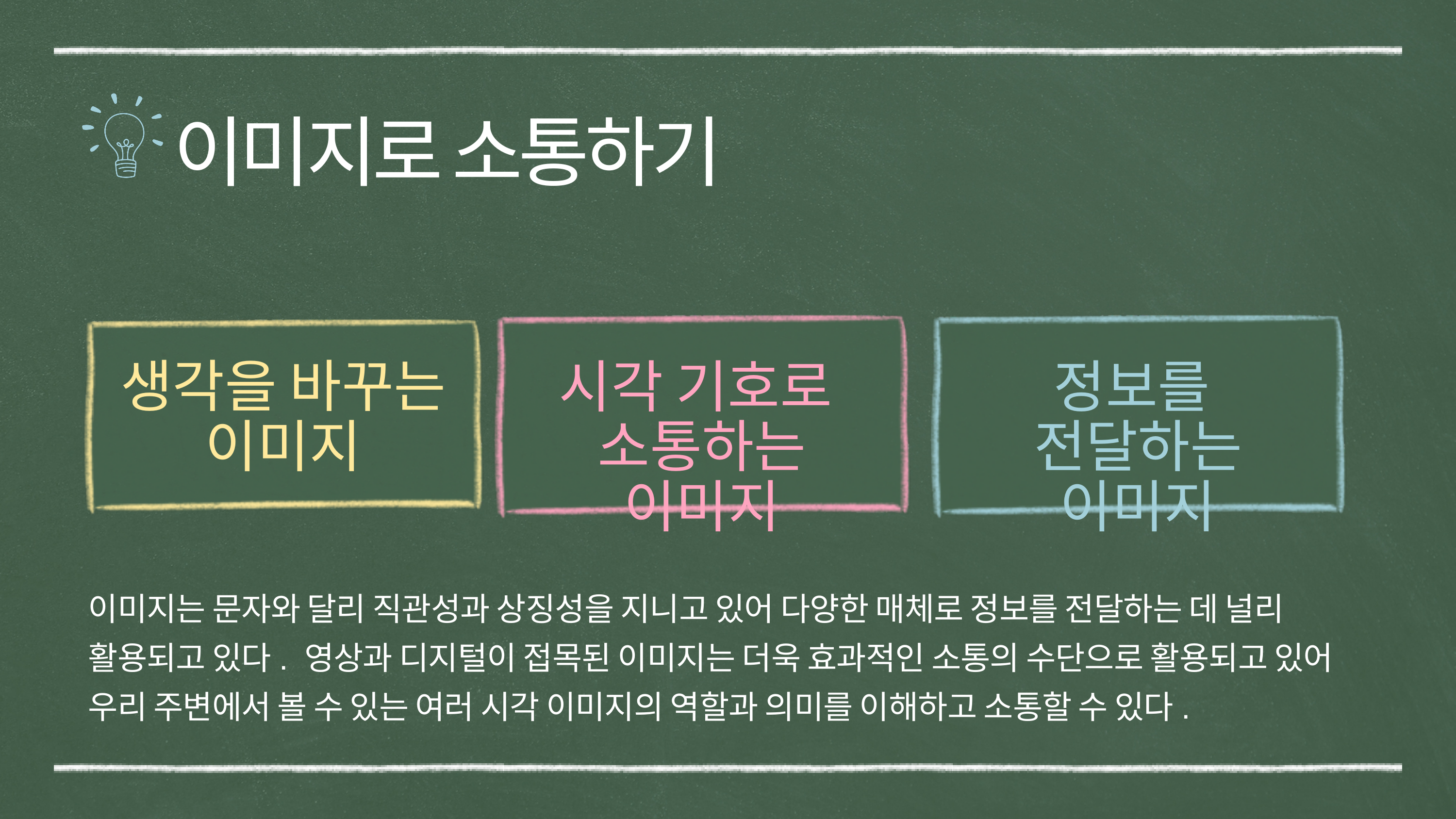

이미지로 소통하기

생각을 바꾸는 이미지
시각 기호로
소통하는 이미지
정보를
전달하는 이미지
이미지는 문자와 달리 직관성과 상징성을 지니고 있어 다양한 매체로 정보를 전달하는 데 널리 활용되고 있다. 영상과 디지털이 접목된 이미지는 더욱 효과적인 소통의 수단으로 활용되고 있어 우리 주변에서 볼 수 있는 여러 시각 이미지의 역할과 의미를 이해하고 소통할 수 있다.